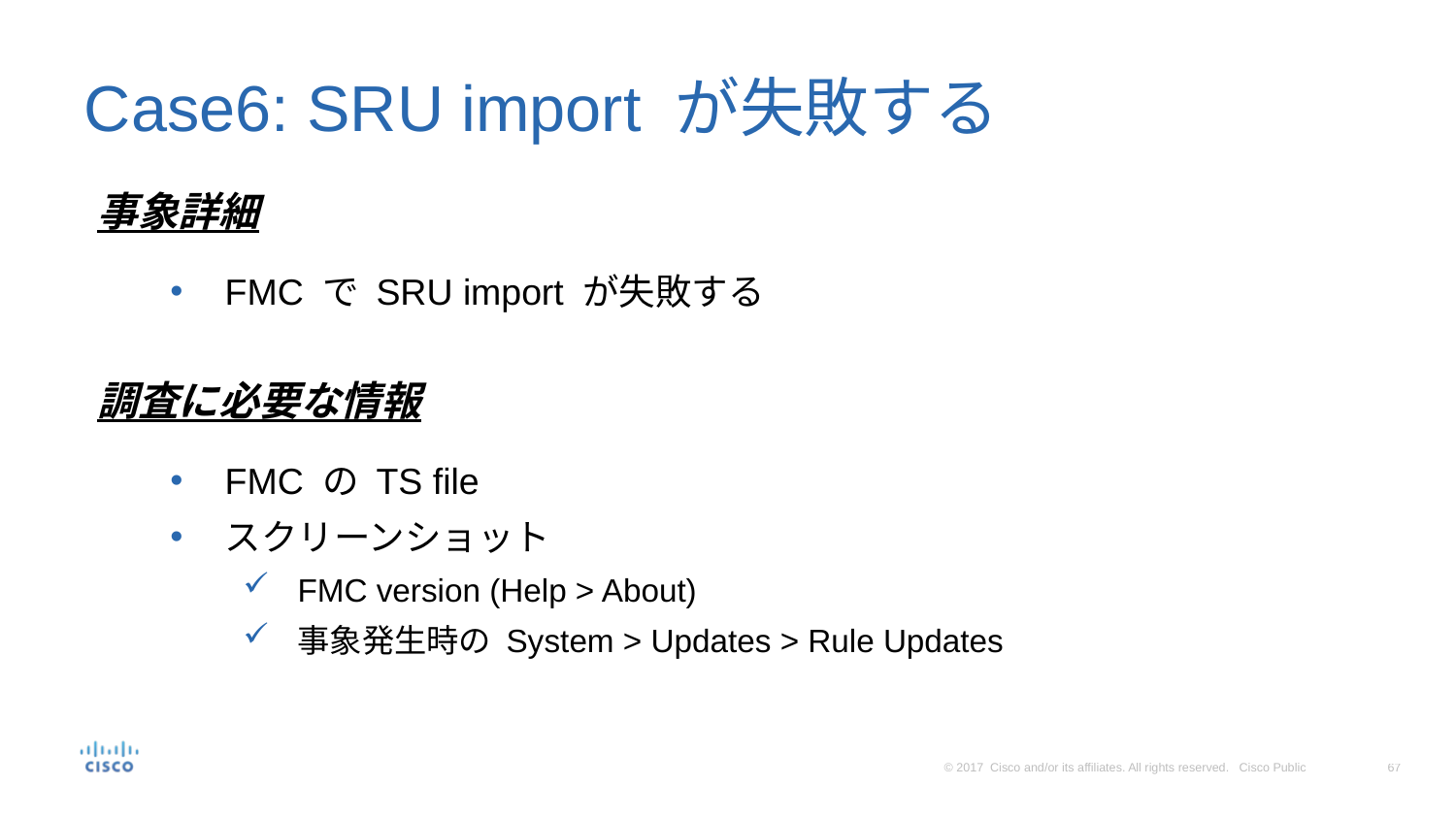

# Case6: SRU import が失敗する
事象詳細
FMC で SRU import が失敗する

調査に必要な情報
FMC の TS file
スクリーンショット
FMC version (Help > About)
事象発生時の System > Updates > Rule Updates